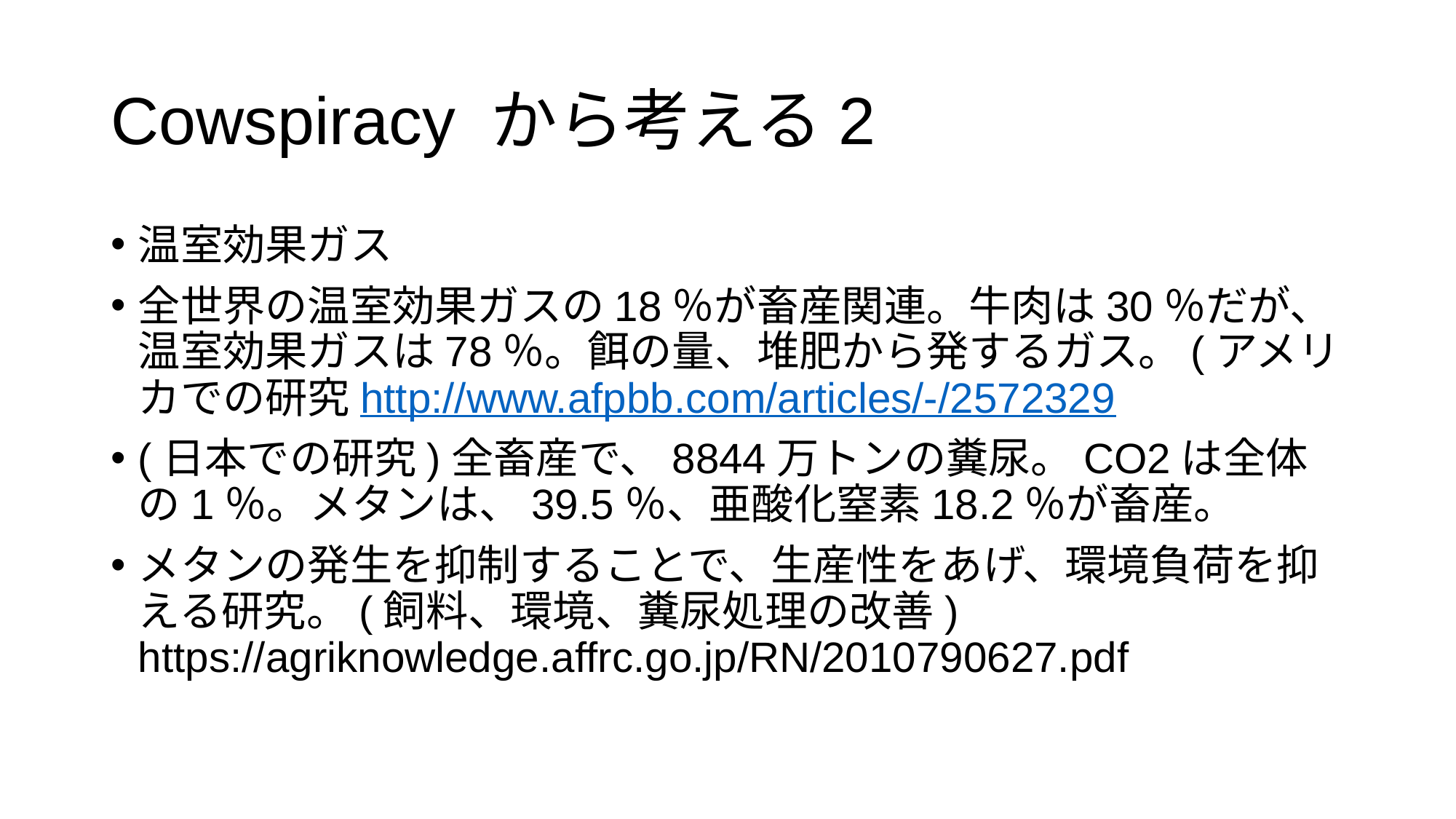

# Cowspiracy から考える2
温室効果ガス
全世界の温室効果ガスの18％が畜産関連。牛肉は30％だが、温室効果ガスは78％。餌の量、堆肥から発するガス。(アメリカでの研究http://www.afpbb.com/articles/-/2572329
(日本での研究)全畜産で、8844万トンの糞尿。CO2は全体の1％。メタンは、39.5％、亜酸化窒素18.2％が畜産。
メタンの発生を抑制することで、生産性をあげ、環境負荷を抑える研究。(飼料、環境、糞尿処理の改善) https://agriknowledge.affrc.go.jp/RN/2010790627.pdf